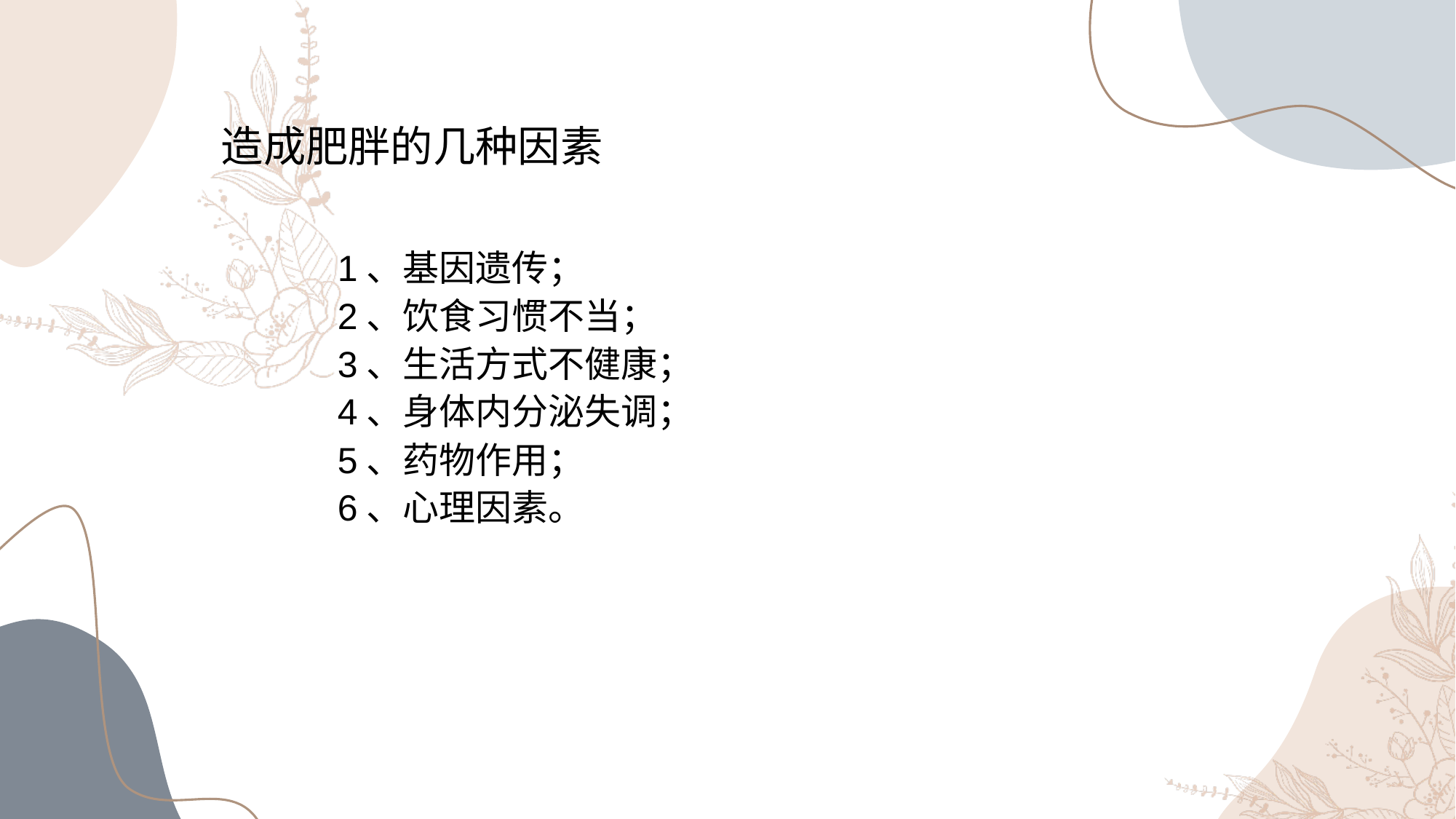

造成肥胖的几种因素
1、基因遗传；
2、饮食习惯不当；
3、生活方式不健康；
4、身体内分泌失调；
5、药物作用；
6、心理因素。